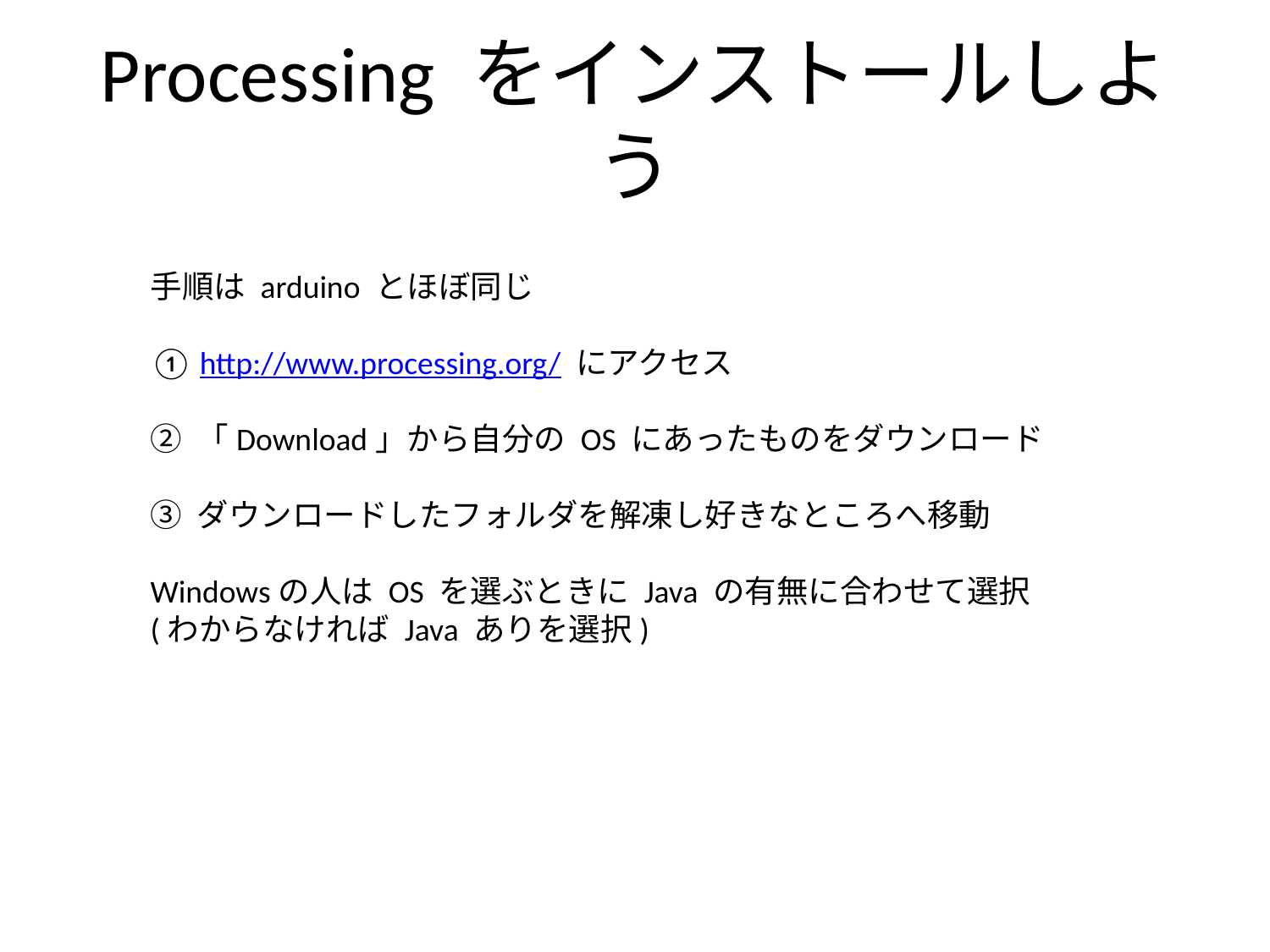

# Processing をインストールしよう
手順は arduino とほぼ同じ

① http://www.processing.org/ にアクセス

② 「Download」から自分の OS にあったものをダウンロード

③ ダウンロードしたフォルダを解凍し好きなところへ移動

Windowsの人は OS を選ぶときに Java の有無に合わせて選択
(わからなければ Java ありを選択)